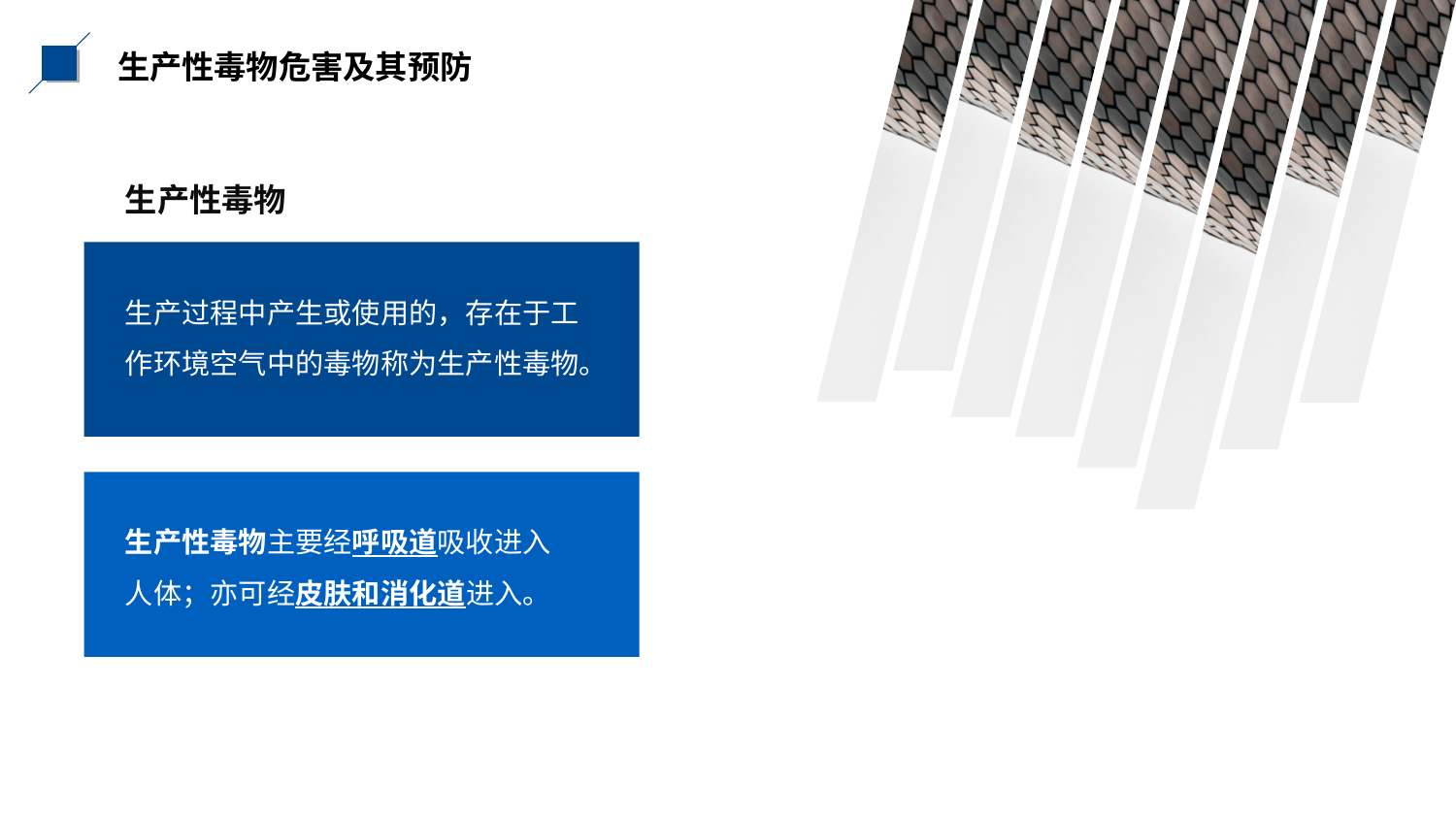

生产性毒物危害及其预防
生产性毒物

生产过程中产生或使用的，存在于工作环境空气中的毒物称为生产性毒物。

生产性毒物主要经呼吸道吸收进入人体；亦可经皮肤和消化道进入。